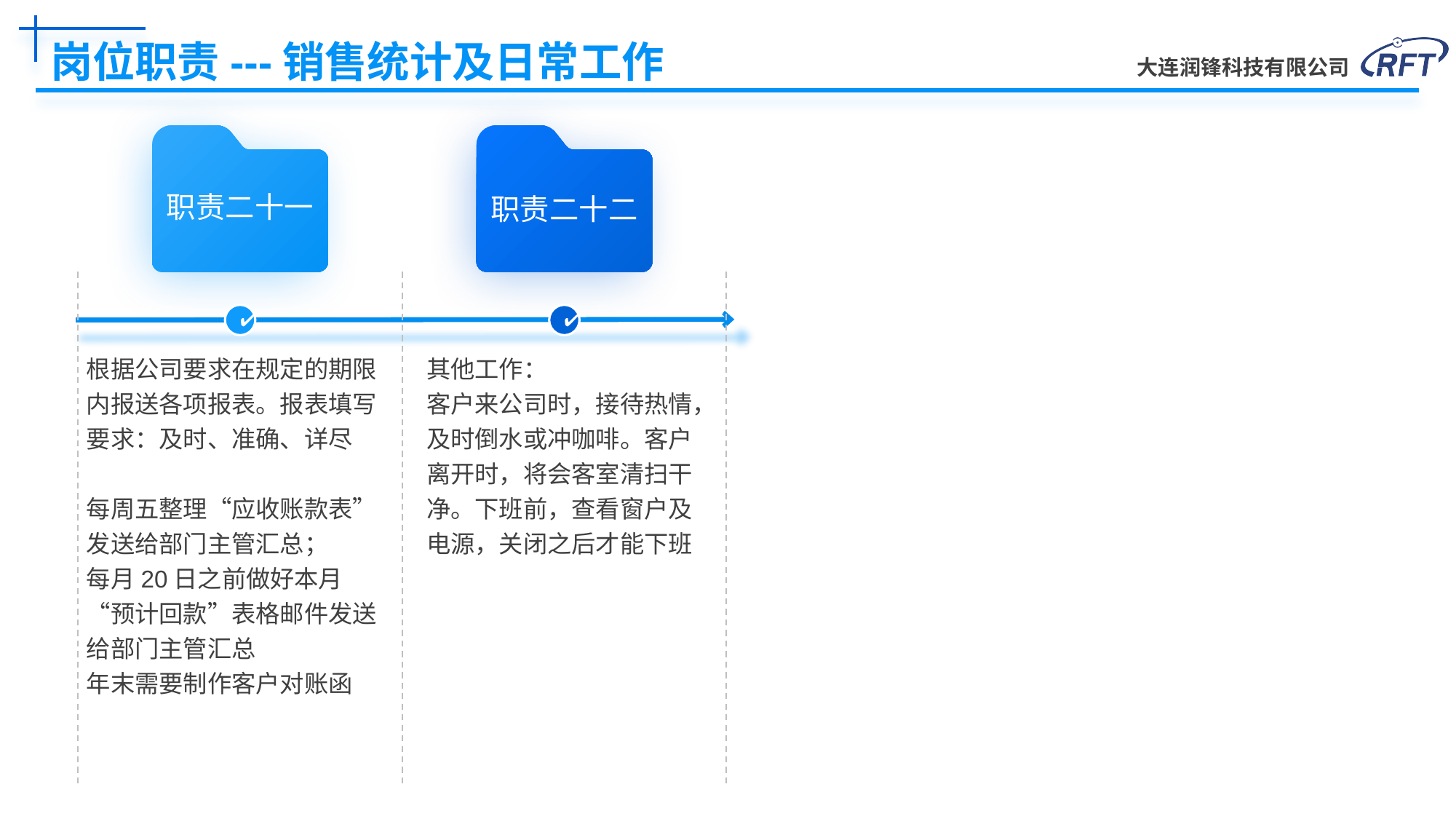

# 岗位职责---销售统计及日常工作
职责二十一
职责二十二
✔
✔
根据公司要求在规定的期限内报送各项报表。报表填写要求：及时、准确、详尽

每周五整理“应收账款表”发送给部门主管汇总；
每月20日之前做好本月“预计回款”表格邮件发送给部门主管汇总
年末需要制作客户对账函
其他工作：
客户来公司时，接待热情，及时倒水或冲咖啡。客户离开时，将会客室清扫干净。下班前，查看窗户及电源，关闭之后才能下班